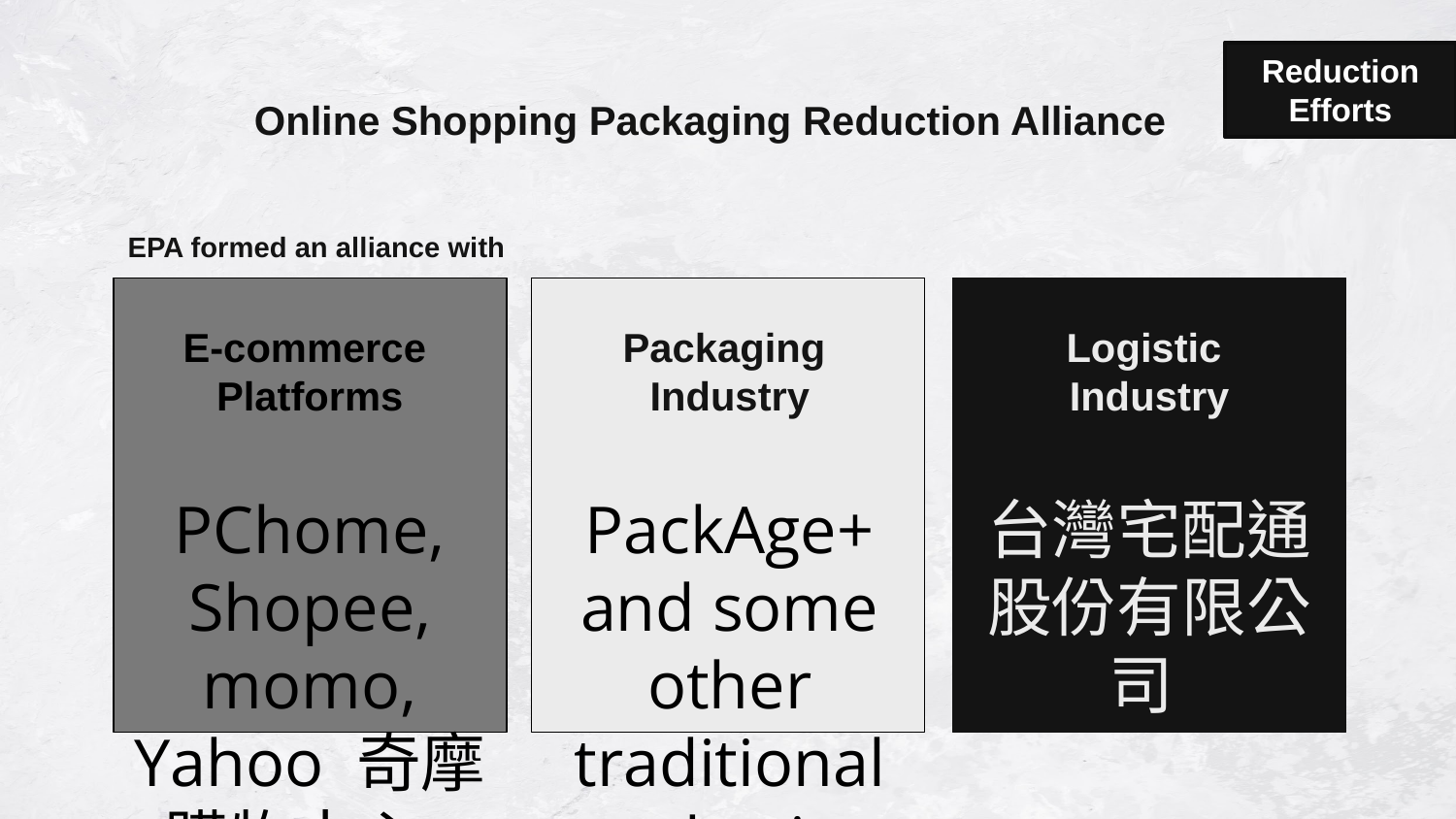

Reduction
Efforts
Online Shopping Packaging Reduction Alliance
EPA formed an alliance with
Packaging
Industry
E-commerce
Platforms
Logistic
Industry
PChome, Shopee, momo, Yahoo 奇摩購物中心, 博客來, 生活市集, 神腦生活, 台塑購物網, IKEA, 台糖易購網
PackAge+ and some other traditional packaging companies, such as
利豐包裝材料有限公司,
川金企業有限公司

台灣宅配通股份有限公司